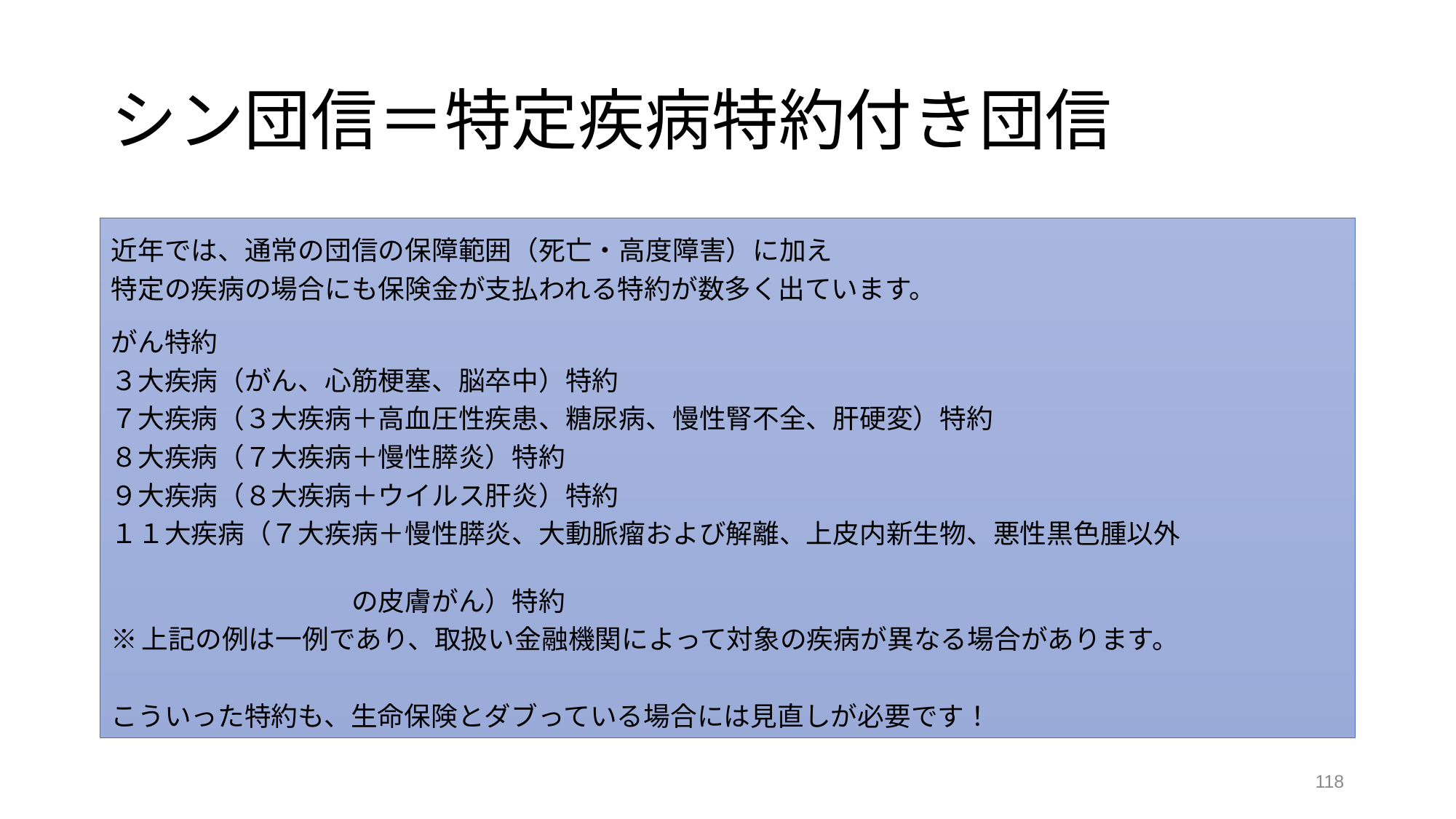

# シン団信＝特定疾病特約付き団信

近年では、通常の団信の保障範囲（死亡・高度障害）に加え
特定の疾病の場合にも保険金が支払われる特約が数多く出ています。

がん特約
３大疾病（がん、心筋梗塞、脳卒中）特約
７大疾病（３大疾病＋高血圧性疾患、糖尿病、慢性腎不全、肝硬変）特約
８大疾病（７大疾病＋慢性膵炎）特約
９大疾病（８大疾病＋ウイルス肝炎）特約
１１大疾病（７大疾病＋慢性膵炎、大動脈瘤および解離、上皮内新生物、悪性黒色腫以外
　　　　　　　　　　　　　　　　　　　　　　　　　　　　　　　　　　　　　　　　　　　　　　　　　　　　　　　の皮膚がん）特約
※上記の例は一例であり、取扱い金融機関によって対象の疾病が異なる場合があります。

こういった特約も、生命保険とダブっている場合には見直しが必要です！

118